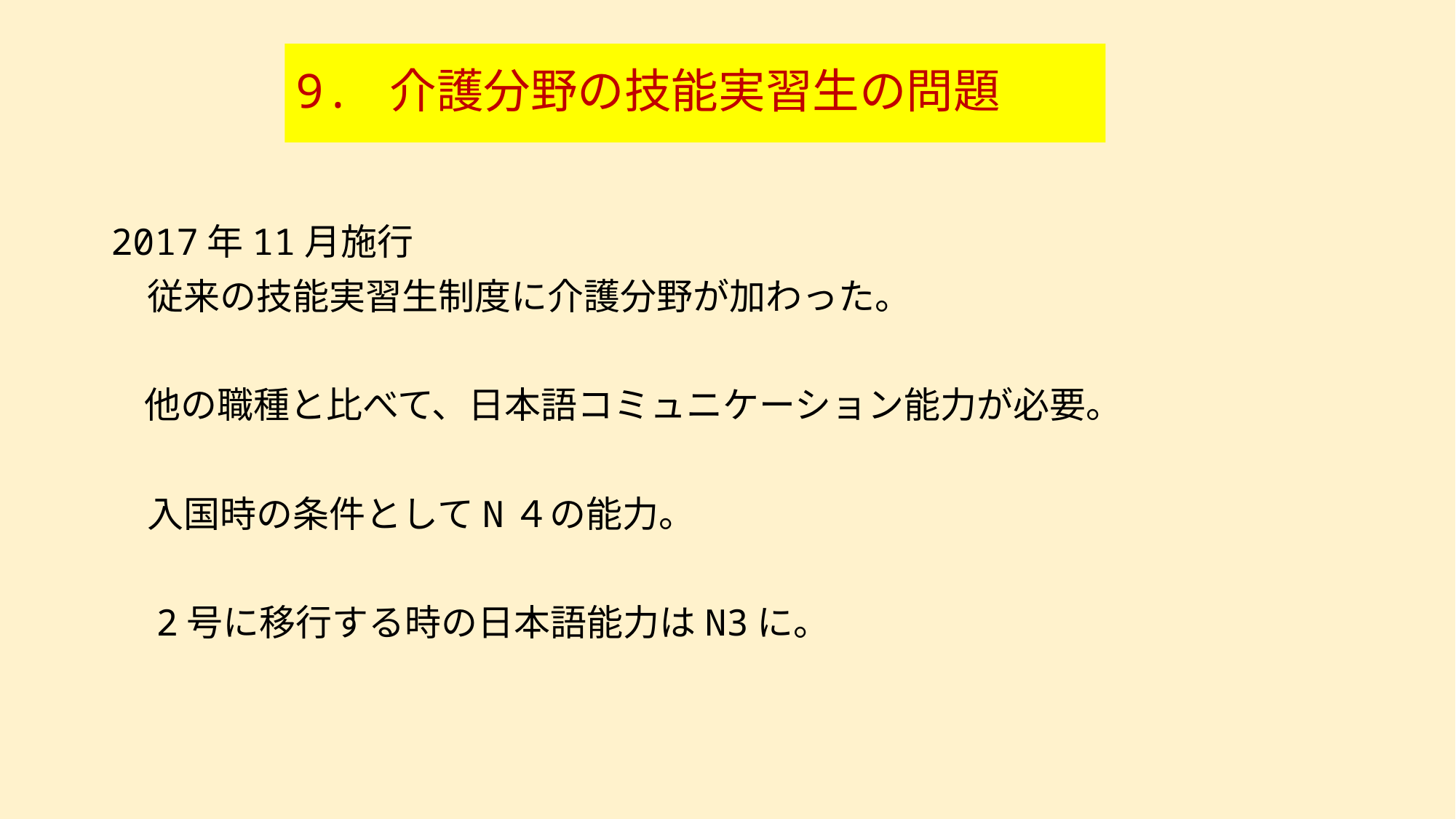

# 9. 介護分野の技能実習生の問題
2017年11月施行
　従来の技能実習生制度に介護分野が加わった。

   他の職種と比べて、日本語コミュニケーション能力が必要。

　入国時の条件としてN４の能力。

　2号に移行する時の日本語能力はN3に。